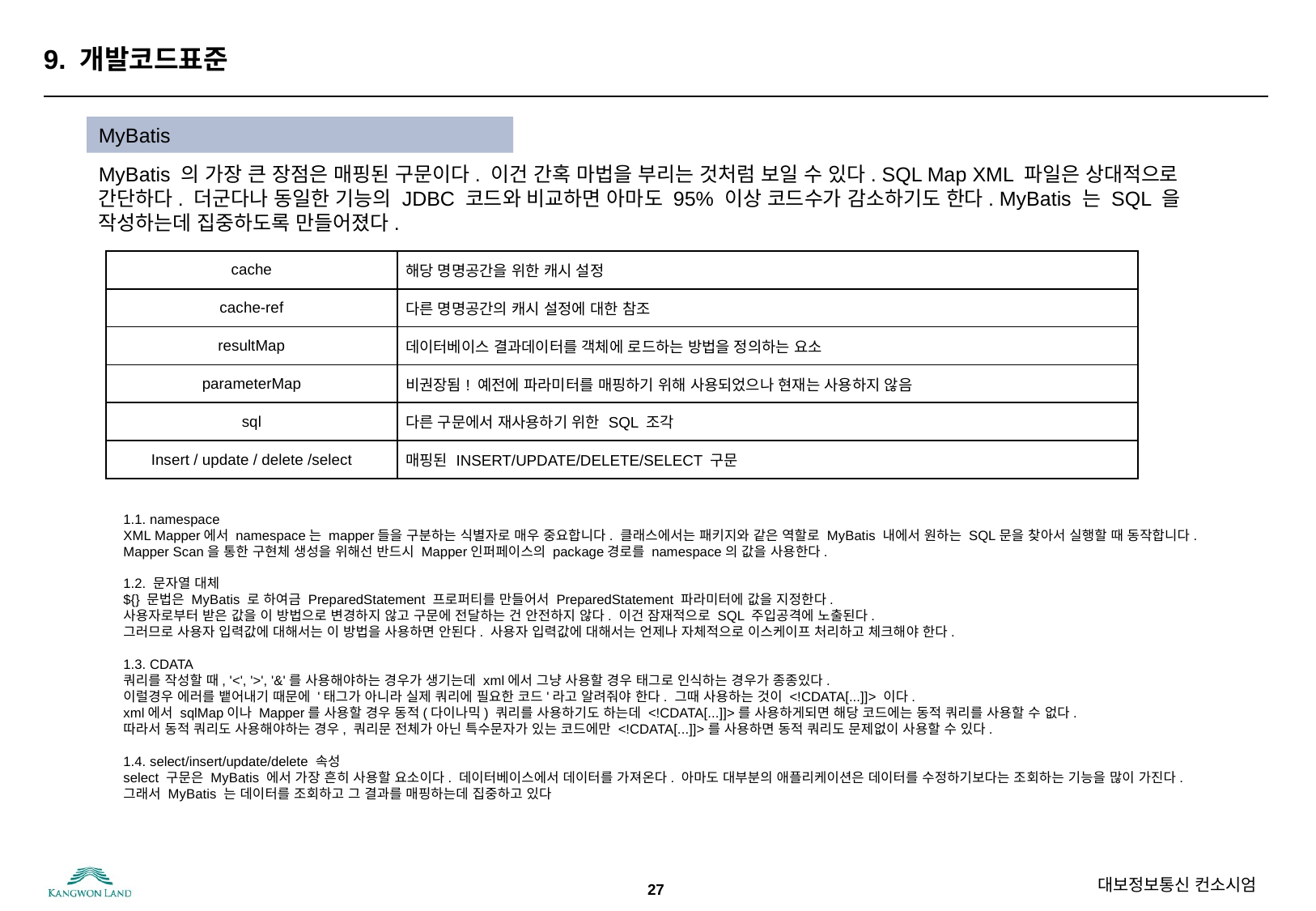

# 9. 개발코드표준
MyBatis
MyBatis 의 가장 큰 장점은 매핑된 구문이다. 이건 간혹 마법을 부리는 것처럼 보일 수 있다. SQL Map XML 파일은 상대적으로 간단하다. 더군다나 동일한 기능의 JDBC 코드와 비교하면 아마도 95% 이상 코드수가 감소하기도 한다. MyBatis 는 SQL 을 작성하는데 집중하도록 만들어졌다.
| cache | 해당 명명공간을 위한 캐시 설정 |
| --- | --- |
| cache-ref | 다른 명명공간의 캐시 설정에 대한 참조 |
| resultMap | 데이터베이스 결과데이터를 객체에 로드하는 방법을 정의하는 요소 |
| parameterMap | 비권장됨! 예전에 파라미터를 매핑하기 위해 사용되었으나 현재는 사용하지 않음 |
| sql | 다른 구문에서 재사용하기 위한 SQL 조각 |
| Insert / update / delete /select | 매핑된 INSERT/UPDATE/DELETE/SELECT 구문 |

1.1. namespace
XML Mapper에서 namespace는 mapper들을 구분하는 식별자로 매우 중요합니다. 클래스에서는 패키지와 같은 역할로 MyBatis 내에서 원하는 SQL문을 찾아서 실행할 때 동작합니다.
Mapper Scan을 통한 구현체 생성을 위해선 반드시 Mapper인퍼페이스의 package경로를 namespace의 값을 사용한다.

1.2. 문자열 대체
${} 문법은 MyBatis 로 하여금 PreparedStatement 프로퍼티를 만들어서 PreparedStatement 파라미터에 값을 지정한다.
사용자로부터 받은 값을 이 방법으로 변경하지 않고 구문에 전달하는 건 안전하지 않다. 이건 잠재적으로 SQL 주입공격에 노출된다.
그러므로 사용자 입력값에 대해서는 이 방법을 사용하면 안된다. 사용자 입력값에 대해서는 언제나 자체적으로 이스케이프 처리하고 체크해야 한다.

1.3. CDATA
쿼리를 작성할 때, '<', '>', '&'를 사용해야하는 경우가 생기는데 xml에서 그냥 사용할 경우 태그로 인식하는 경우가 종종있다.
이럴경우 에러를 뱉어내기 때문에 '태그가 아니라 실제 쿼리에 필요한 코드'라고 알려줘야 한다. 그때 사용하는 것이 <!CDATA[...]]> 이다.
xml에서 sqlMap이나 Mapper를 사용할 경우 동적(다이나믹) 쿼리를 사용하기도 하는데 <!CDATA[...]]>를 사용하게되면 해당 코드에는 동적 쿼리를 사용할 수 없다.
따라서 동적 쿼리도 사용해야하는 경우, 쿼리문 전체가 아닌 특수문자가 있는 코드에만 <!CDATA[...]]>를 사용하면 동적 쿼리도 문제없이 사용할 수 있다.

1.4. select/insert/update/delete 속성
select 구문은 MyBatis 에서 가장 흔히 사용할 요소이다. 데이터베이스에서 데이터를 가져온다. 아마도 대부분의 애플리케이션은 데이터를 수정하기보다는 조회하는 기능을 많이 가진다.
그래서 MyBatis 는 데이터를 조회하고 그 결과를 매핑하는데 집중하고 있다

27